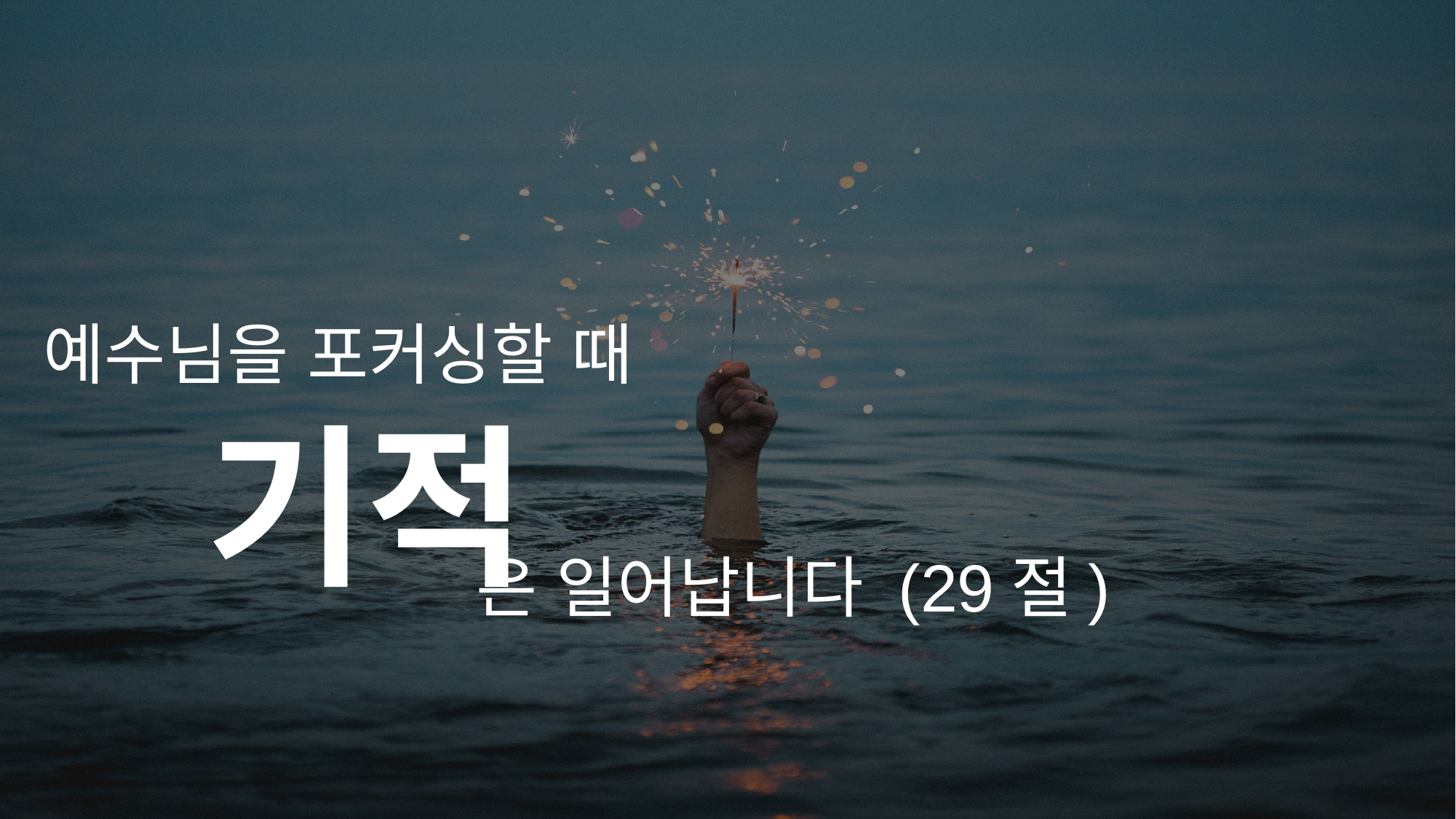

예수님을 포커싱할 때
            은 일어납니다 (29절)
기적